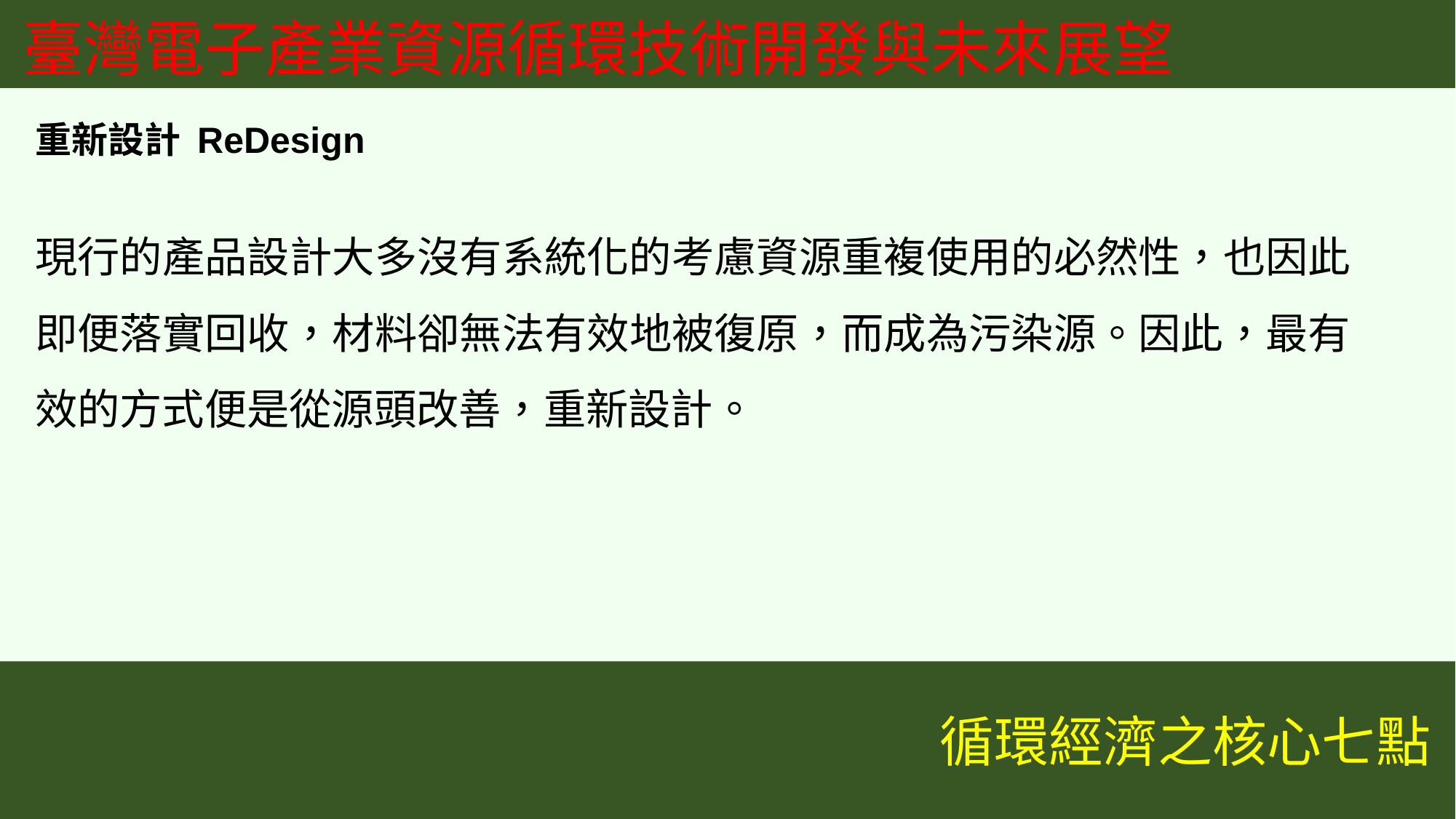

臺灣電子產業資源循環技術開發與未來展望
重新設計 ReDesign

現行的產品設計大多沒有系統化的考慮資源重複使用的必然性，也因此即便落實回收，材料卻無法有效地被復原，而成為污染源。因此，最有效的方式便是從源頭改善，重新設計。
循環經濟之核心七點